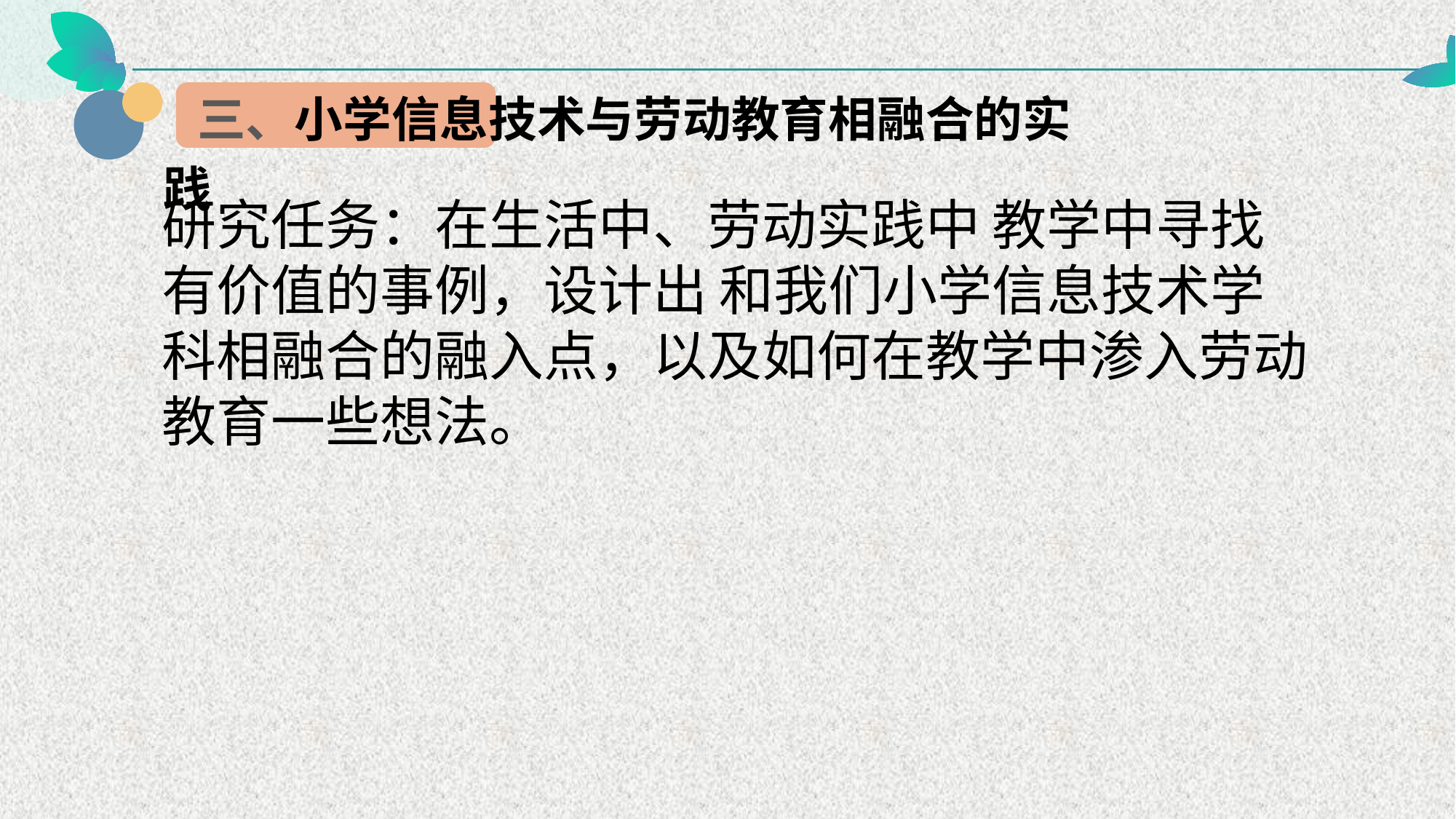

三、小学信息技术与劳动教育相融合的实践

研究任务：在生活中、劳动实践中 教学中寻找有价值的事例，设计出 和我们小学信息技术学科相融合的融入点，以及如何在教学中渗入劳动教育一些想法。